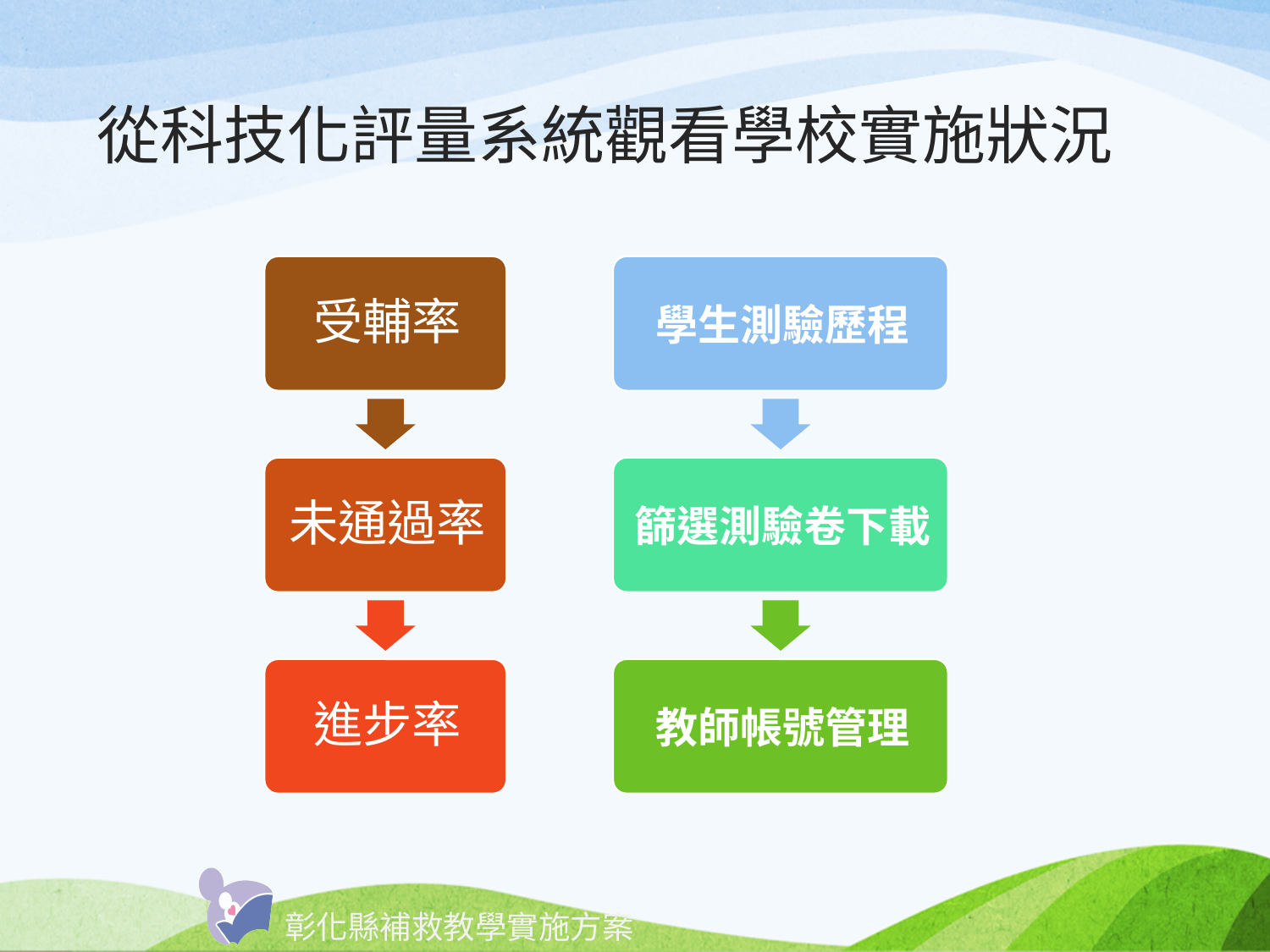

從科技化評量系統觀看學校實施狀況

受輔率

未通過率

進步率
學生測驗歷程

篩選測驗卷下載

教師帳號管理